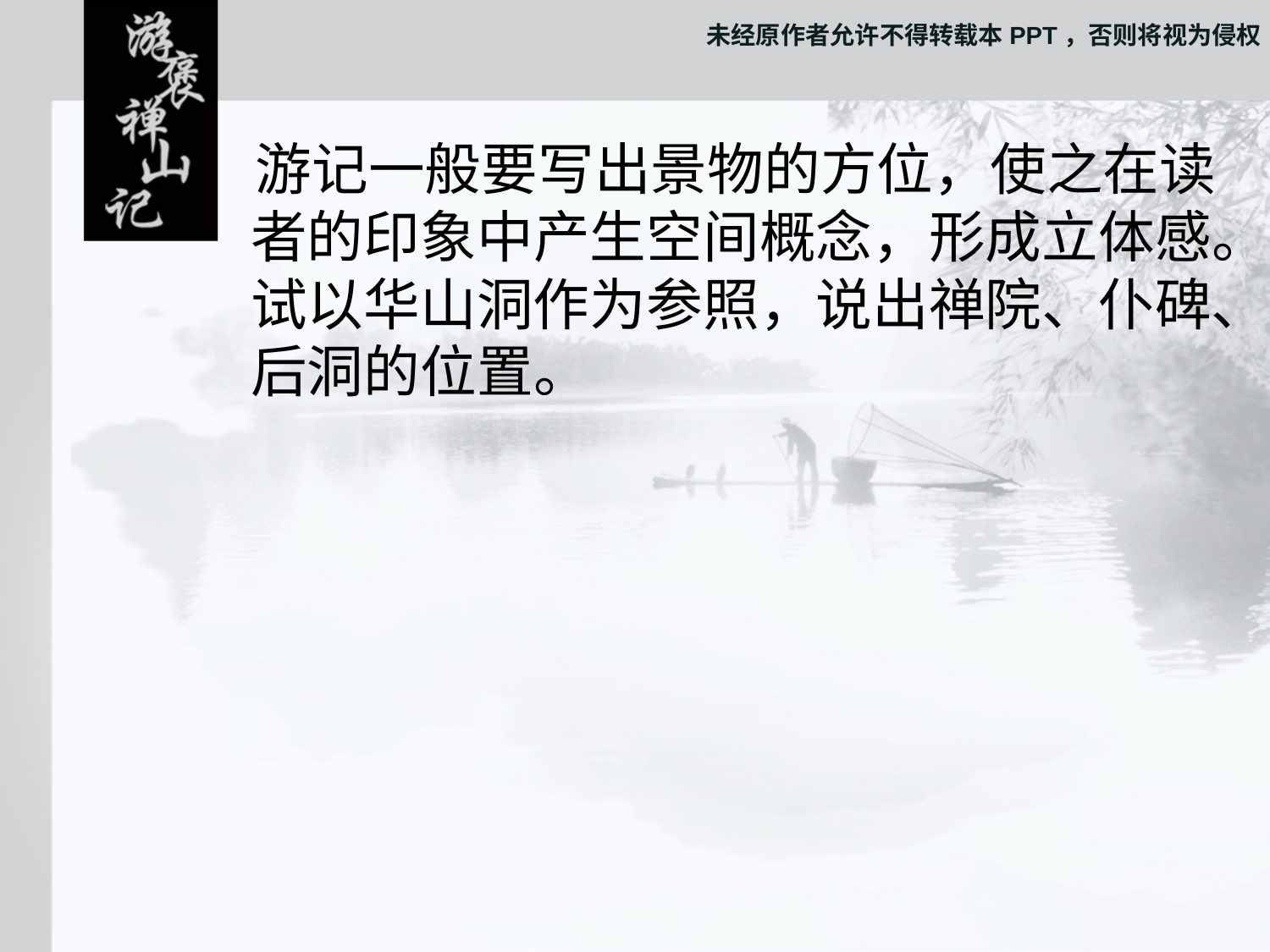

游记一般要写出景物的方位，使之在读者的印象中产生空间概念，形成立体感。试以华山洞作为参照，说出禅院、仆碑、后洞的位置。